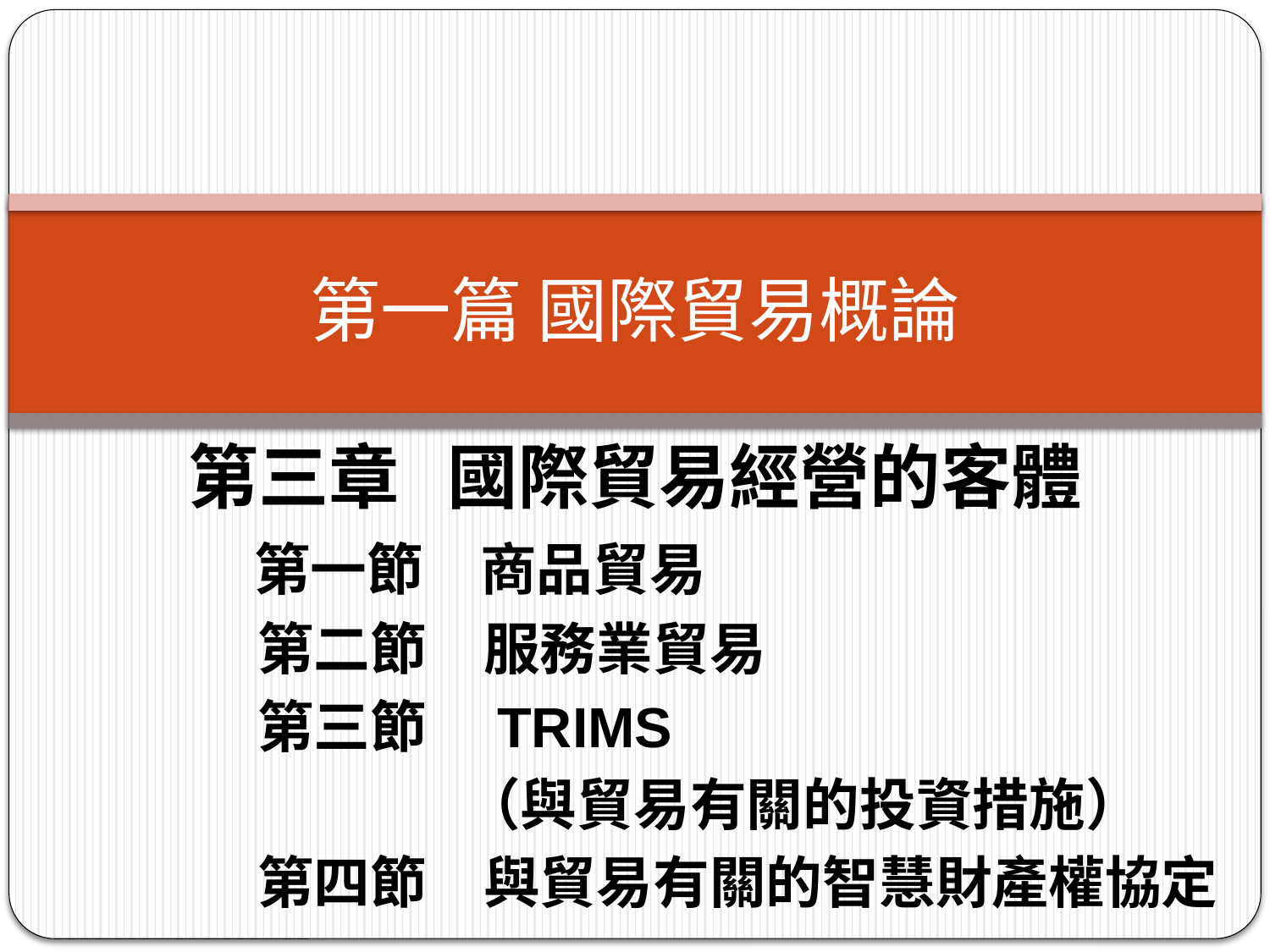

# 第一篇 國際貿易概論
第三章   國際貿易經營的客體
              第一節　商品貿易
                第二節　服務業貿易
                第三節　TRIMS
                                （與貿易有關的投資措施）
                第四節　與貿易有關的智慧財產權協定